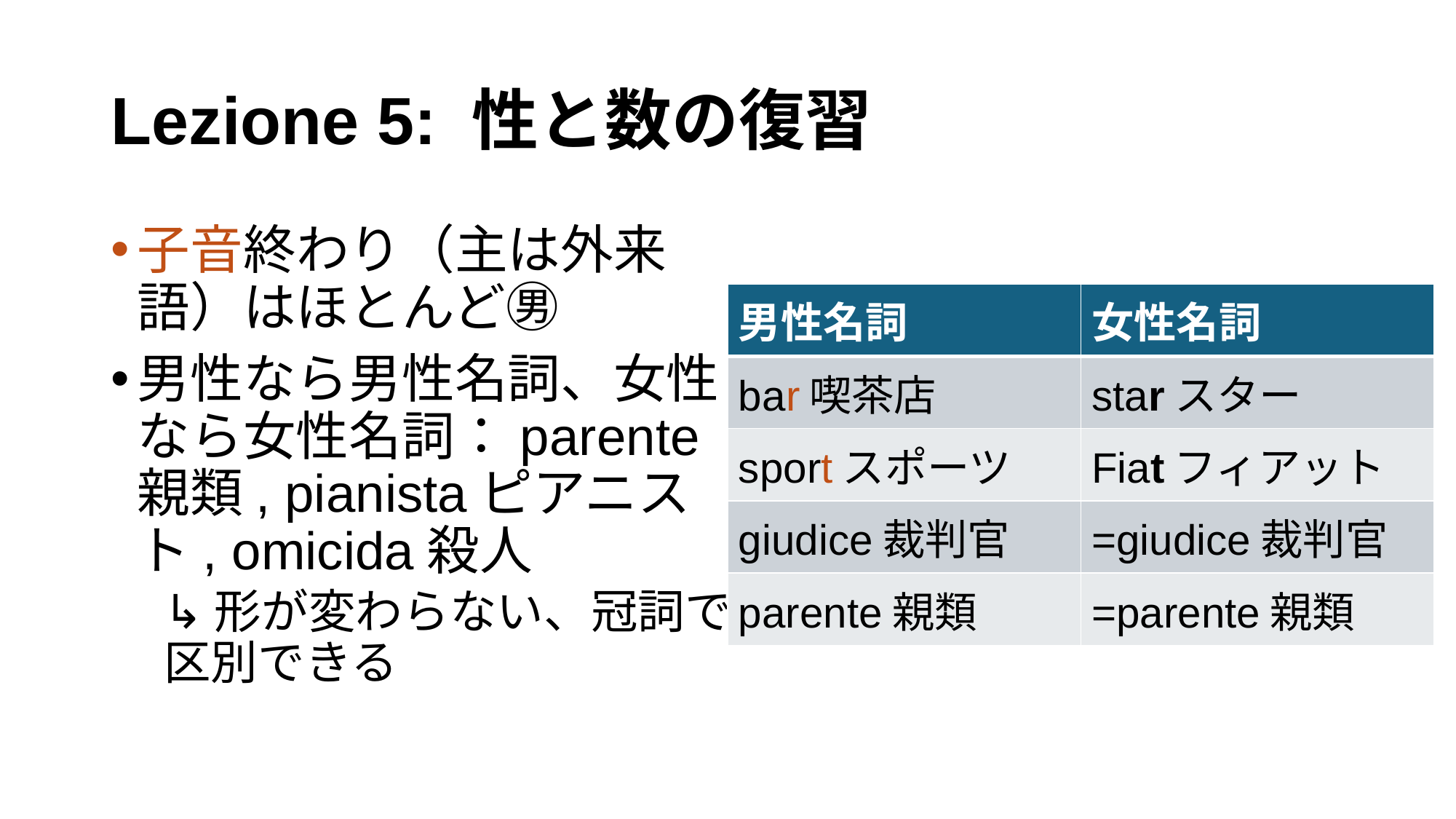

# Lezione 5: 性と数の復習
子音終わり（主は外来語）はほとんど㊚
男性なら男性名詞、女性なら女性名詞：parente親類, pianistaピアニスト, omicida殺人
↳形が変わらない、冠詞で区別できる
| 男性名詞 | 女性名詞 |
| --- | --- |
| bar喫茶店 | starスター |
| sportスポーツ | Fiatフィアット |
| giudice裁判官 | =giudice裁判官 |
| parente親類 | =parente親類 |